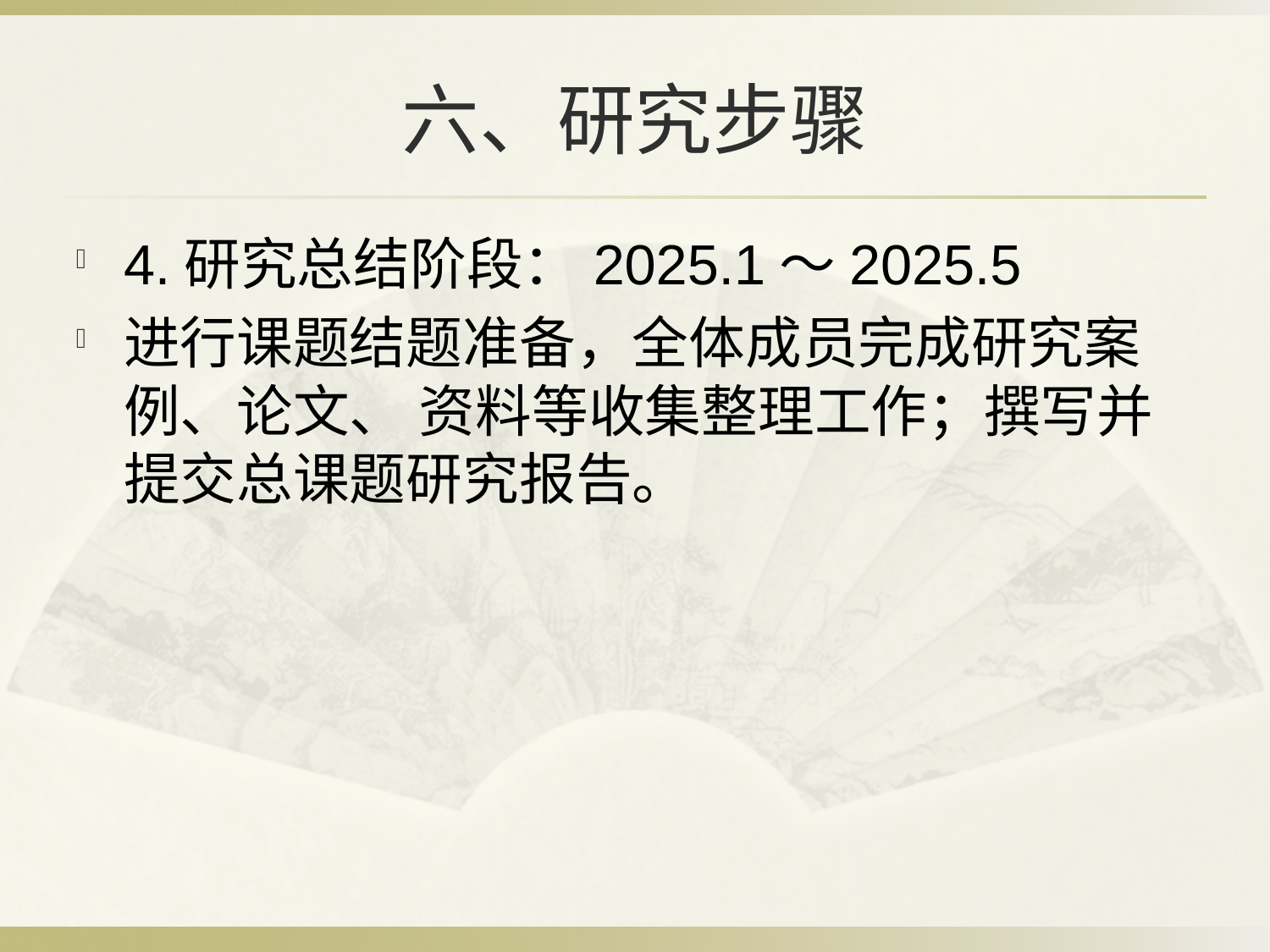

# 六、研究步骤
4.研究总结阶段：2025.1～2025.5
进行课题结题准备，全体成员完成研究案例、论文、 资料等收集整理工作；撰写并提交总课题研究报告。